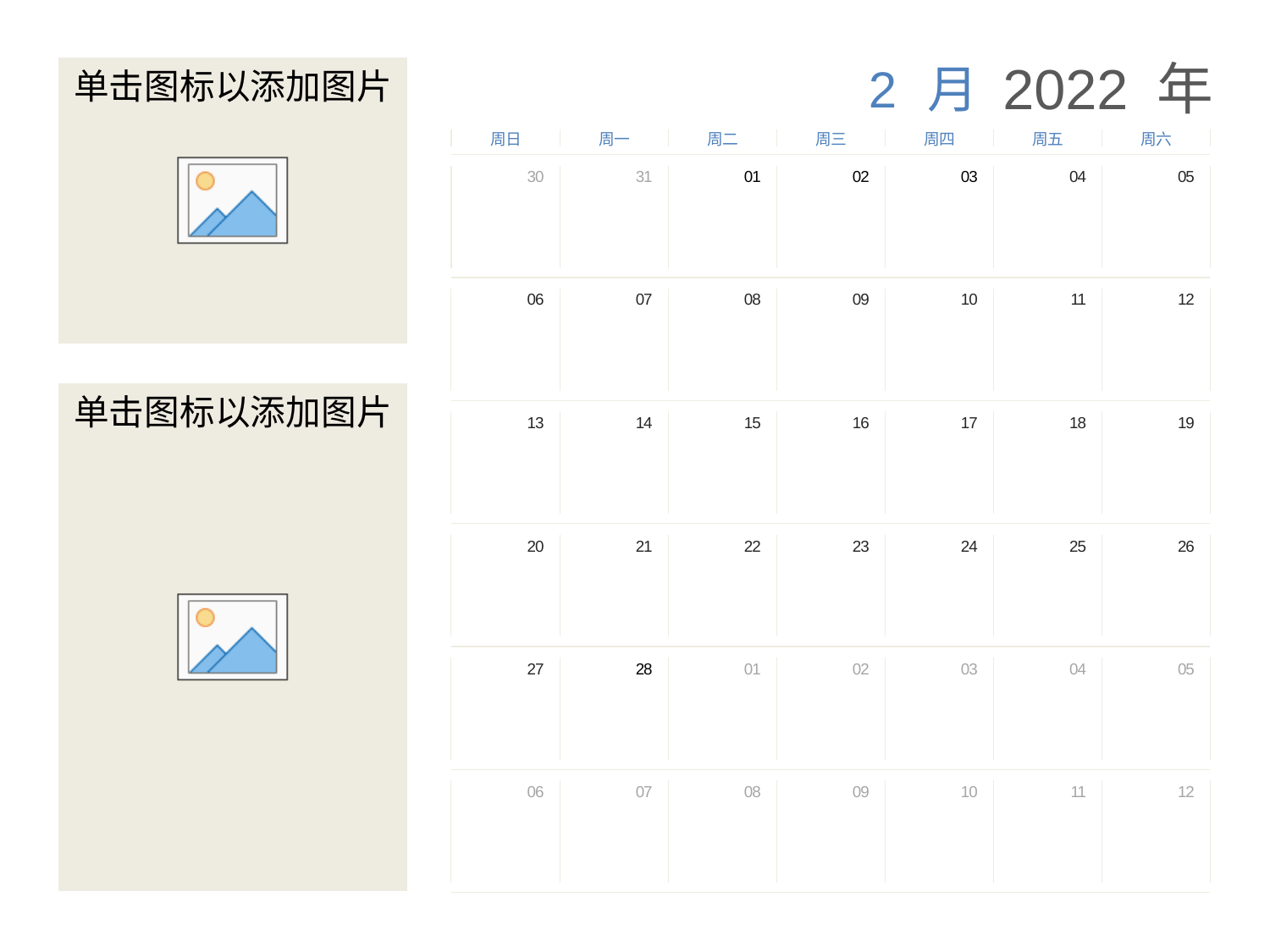

注释：
可打印此模板以用作挂历。也可复制任意月份的幻灯片，以添加到自己的演示文稿。

# 2 月